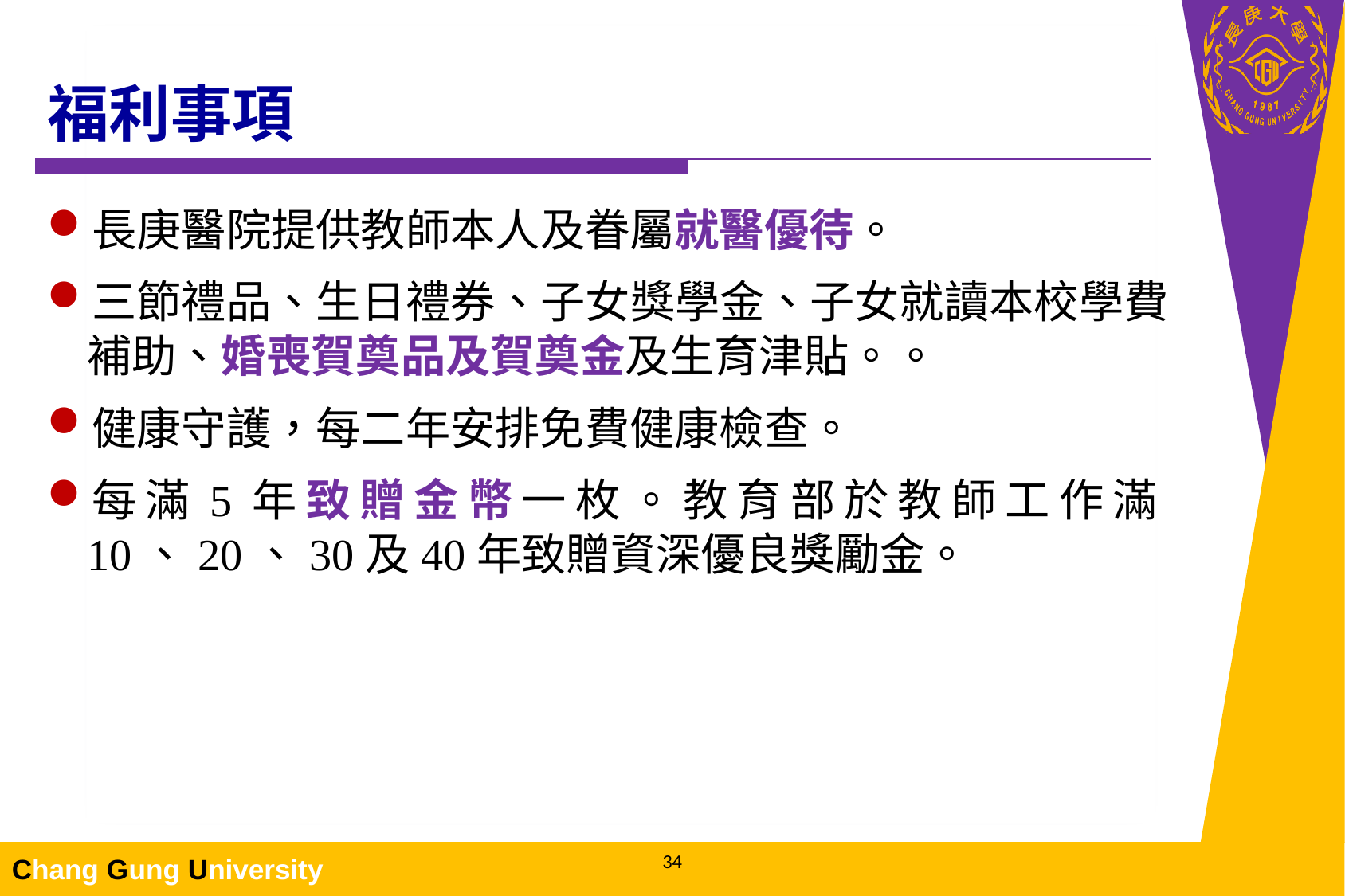

# 福利事項
長庚醫院提供教師本人及眷屬就醫優待。
三節禮品、生日禮券、子女獎學金、子女就讀本校學費補助、婚喪賀奠品及賀奠金及生育津貼。。
健康守護，每二年安排免費健康檢查。
每滿5年致贈金幣一枚。教育部於教師工作滿10、20、30及40年致贈資深優良獎勵金。

34